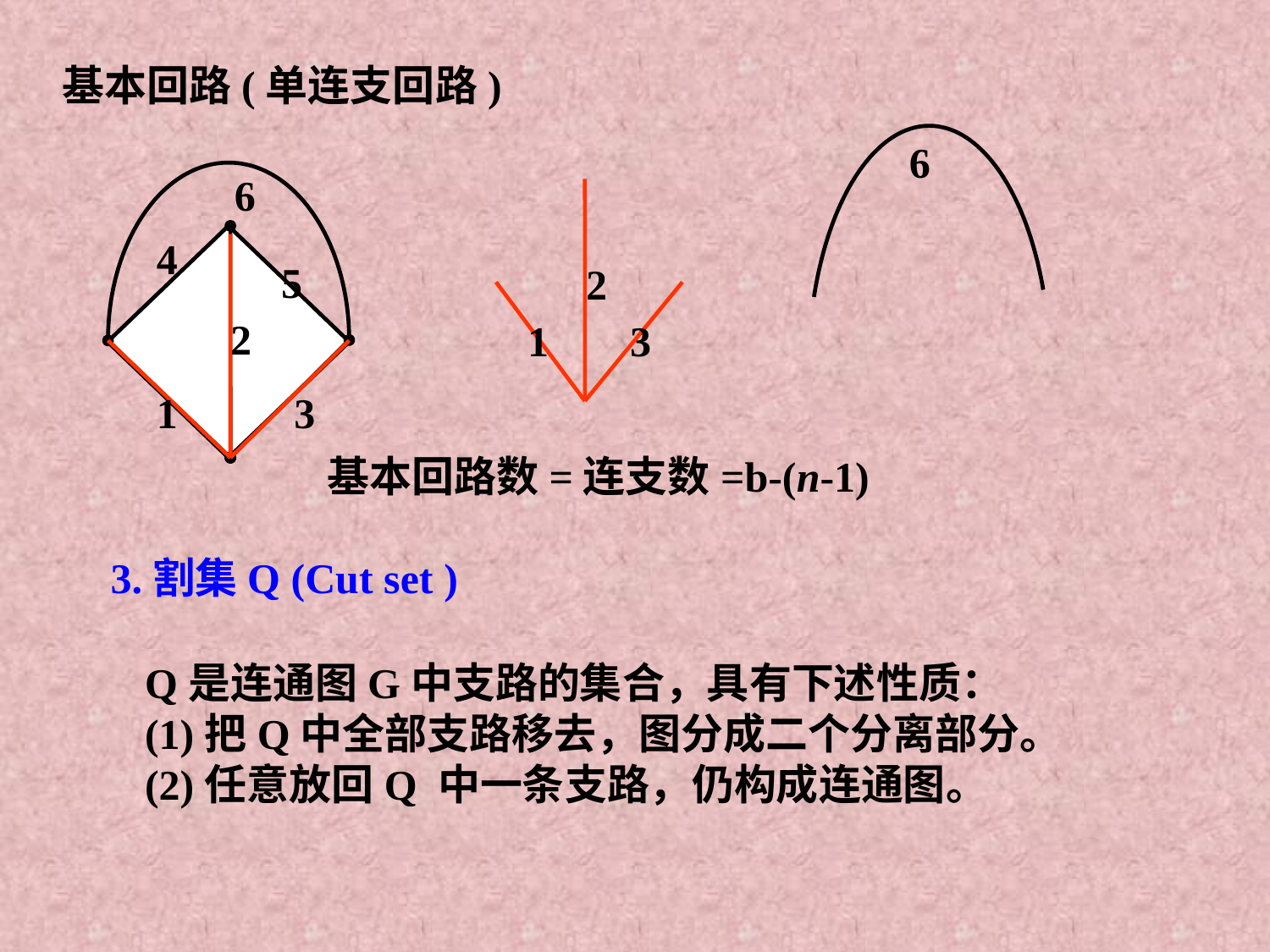

基本回路(单连支回路)

6
6

4

5
2

1
3

2

1
3
基本回路数=连支数=b-(n-1)
3.割集Q (Cut set )
Q是连通图G中支路的集合，具有下述性质：
(1)把Q中全部支路移去，图分成二个分离部分。
(2)任意放回Q 中一条支路，仍构成连通图。